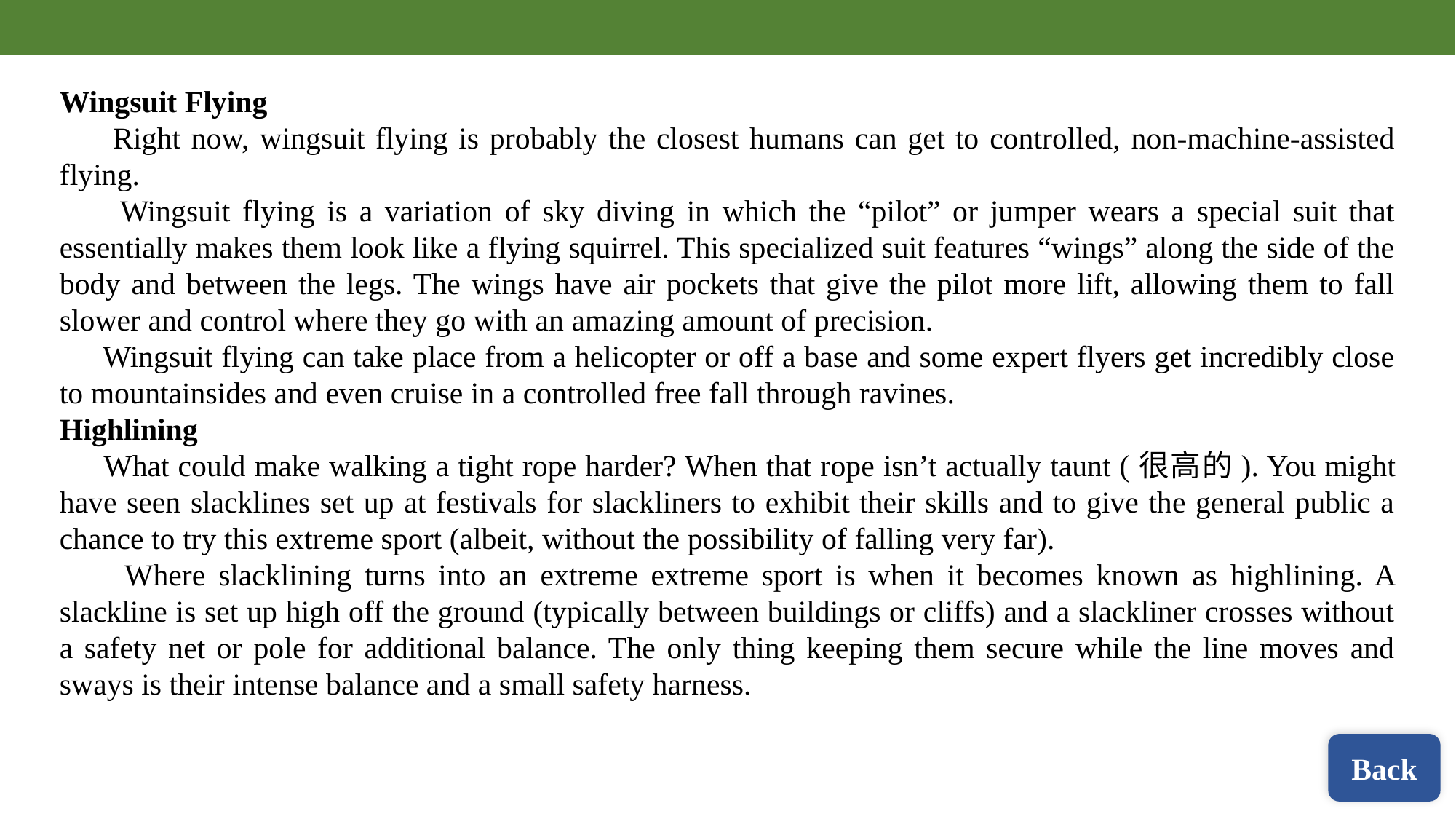

Wingsuit Flying
     Right now, wingsuit flying is probably the closest humans can get to controlled, non-machine-assisted flying.
     Wingsuit flying is a variation of sky diving in which the “pilot” or jumper wears a special suit that essentially makes them look like a flying squirrel. This specialized suit features “wings” along the side of the body and between the legs. The wings have air pockets that give the pilot more lift, allowing them to fall slower and control where they go with an amazing amount of precision.
     Wingsuit flying can take place from a helicopter or off a base and some expert flyers get incredibly close to mountainsides and even cruise in a controlled free fall through ravines.
Highlining
     What could make walking a tight rope harder? When that rope isn’t actually taunt (很高的). You might have seen slacklines set up at festivals for slackliners to exhibit their skills and to give the general public a chance to try this extreme sport (albeit, without the possibility of falling very far).
     Where slacklining turns into an extreme extreme sport is when it becomes known as highlining. A slackline is set up high off the ground (typically between buildings or cliffs) and a slackliner crosses without a safety net or pole for additional balance. The only thing keeping them secure while the line moves and sways is their intense balance and a small safety harness.
Back